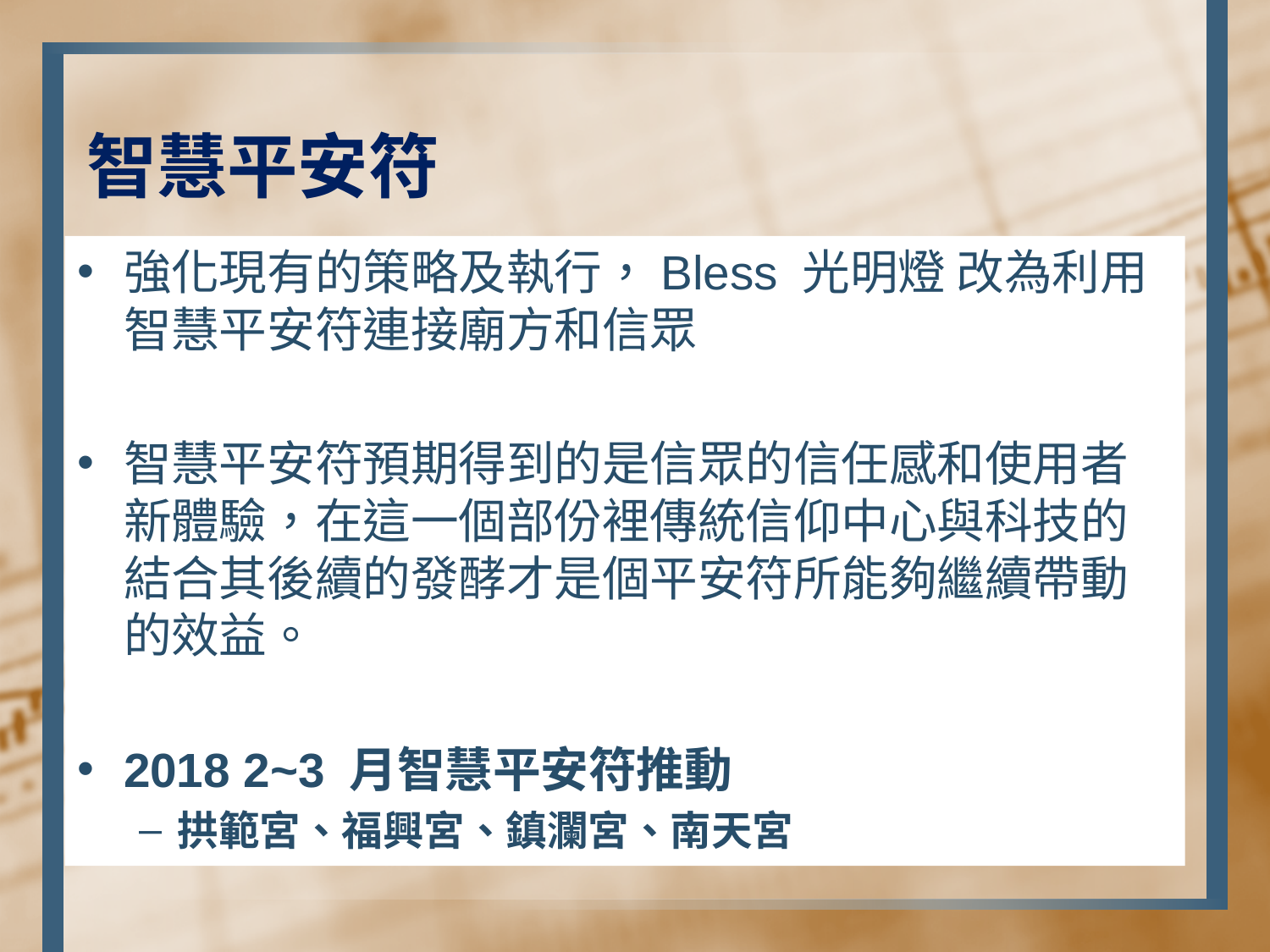

# 智慧平安符
強化現有的策略及執行，Bless 光明燈 改為利用智慧平安符連接廟方和信眾

智慧平安符預期得到的是信眾的信任感和使用者新體驗，在這一個部份裡傳統信仰中心與科技的結合其後續的發酵才是個平安符所能夠繼續帶動的效益。

2018 2~3 月智慧平安符推動
拱範宮、福興宮、鎮瀾宮、南天宮